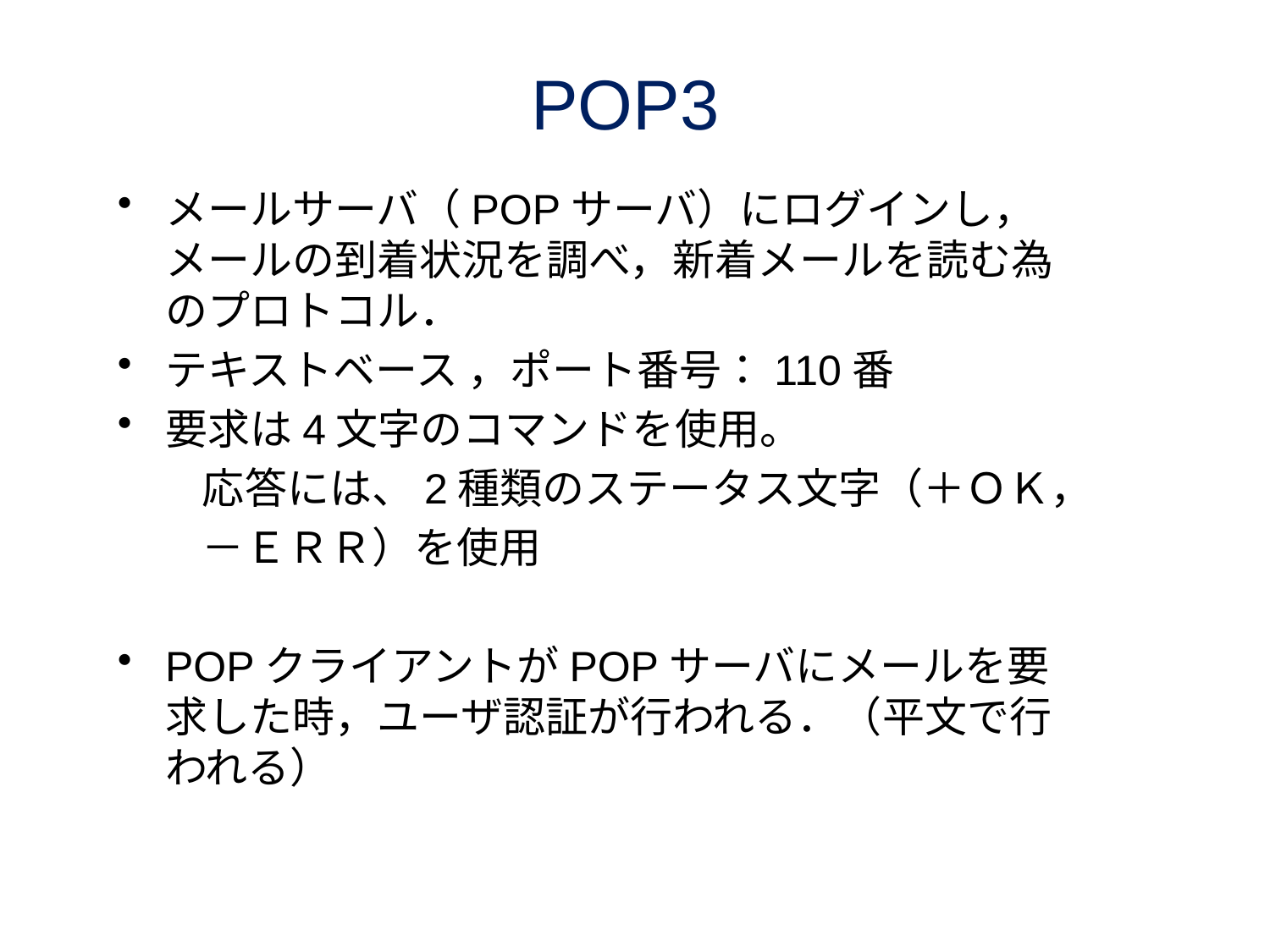

# POP3
メールサーバ（POPサーバ）にログインし，メールの到着状況を調べ，新着メールを読む為のプロトコル．
テキストベース ，ポート番号：110番
要求は4文字のコマンドを使用。
　　応答には、2種類のステータス文字（＋ＯＫ，
　　－ＥＲＲ）を使用

POPクライアントがPOPサーバにメールを要求した時，ユーザ認証が行われる．（平文で行われる）